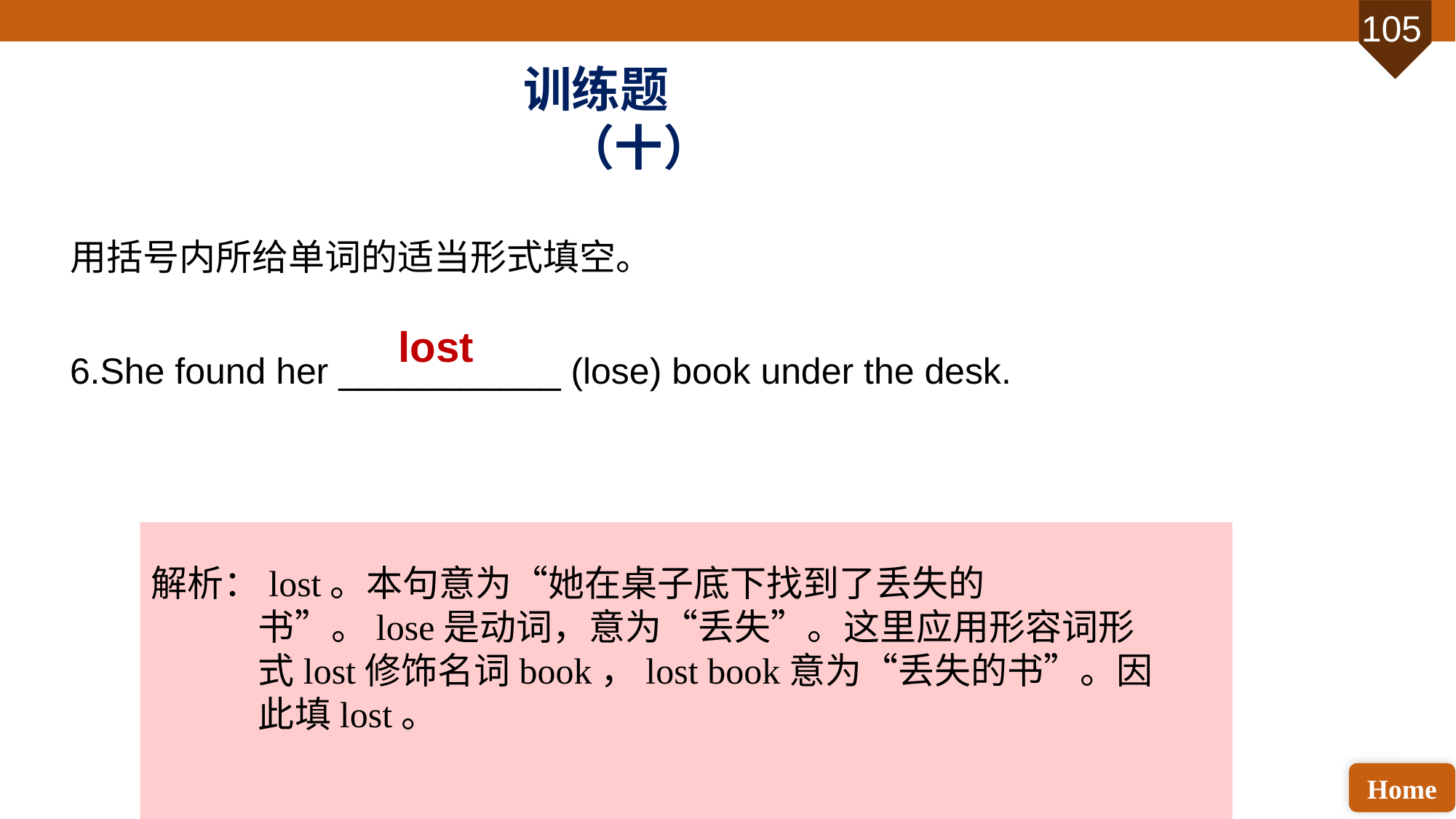

训练题（十）
用括号内所给单词的适当形式填空。

6.She found her ___________ (lose) book under the desk.
lost

解析：lost。本句意为“她在桌子底下找到了丢失的书”。lose是动词，意为“丢失”。这里应用形容词形式lost修饰名词book，lost book意为“丢失的书”。因此填lost。